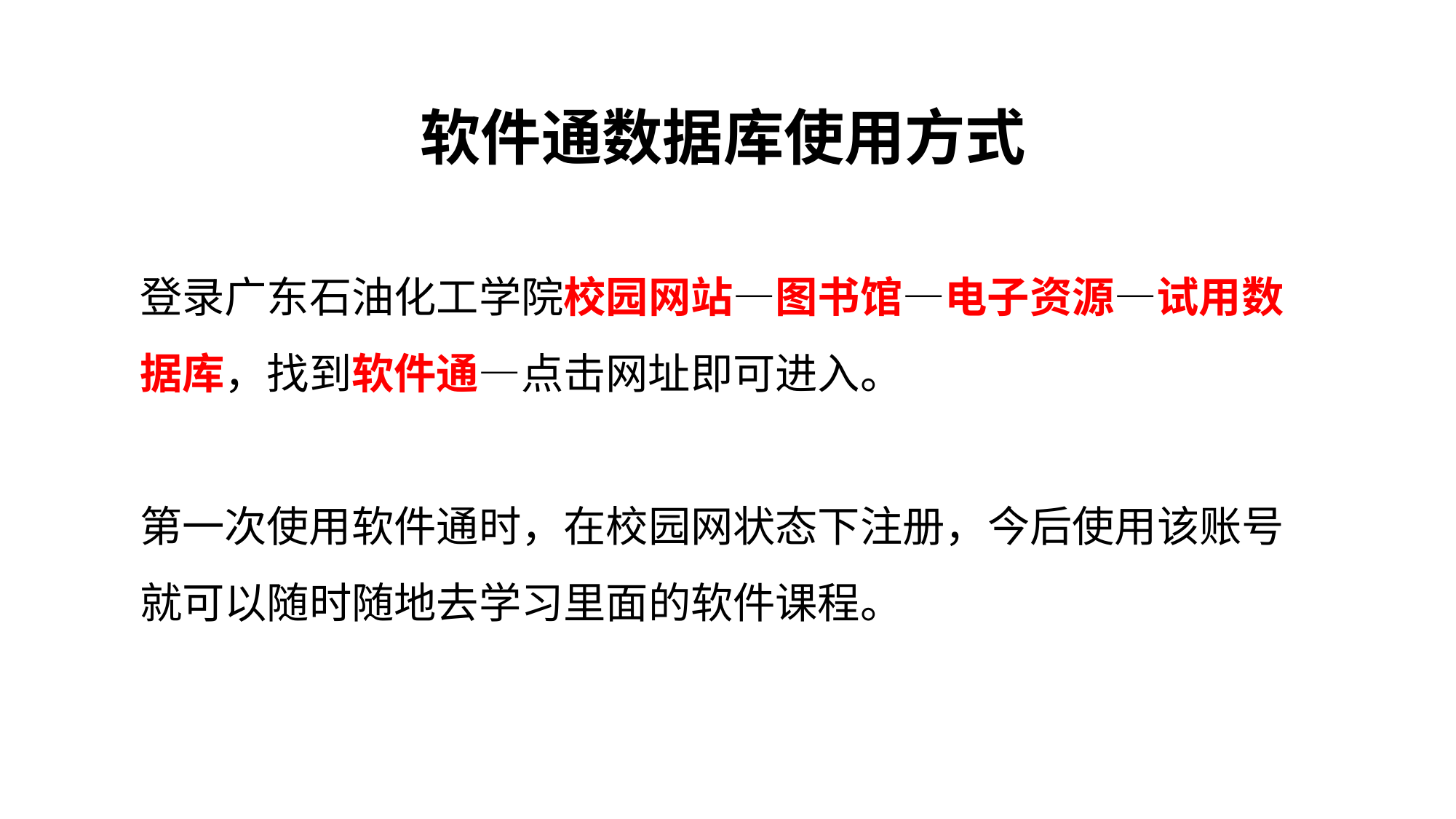

软件通数据库使用方式
登录广东石油化工学院校园网站—图书馆—电子资源—试用数据库，找到软件通—点击网址即可进入。

第一次使用软件通时，在校园网状态下注册，今后使用该账号就可以随时随地去学习里面的软件课程。